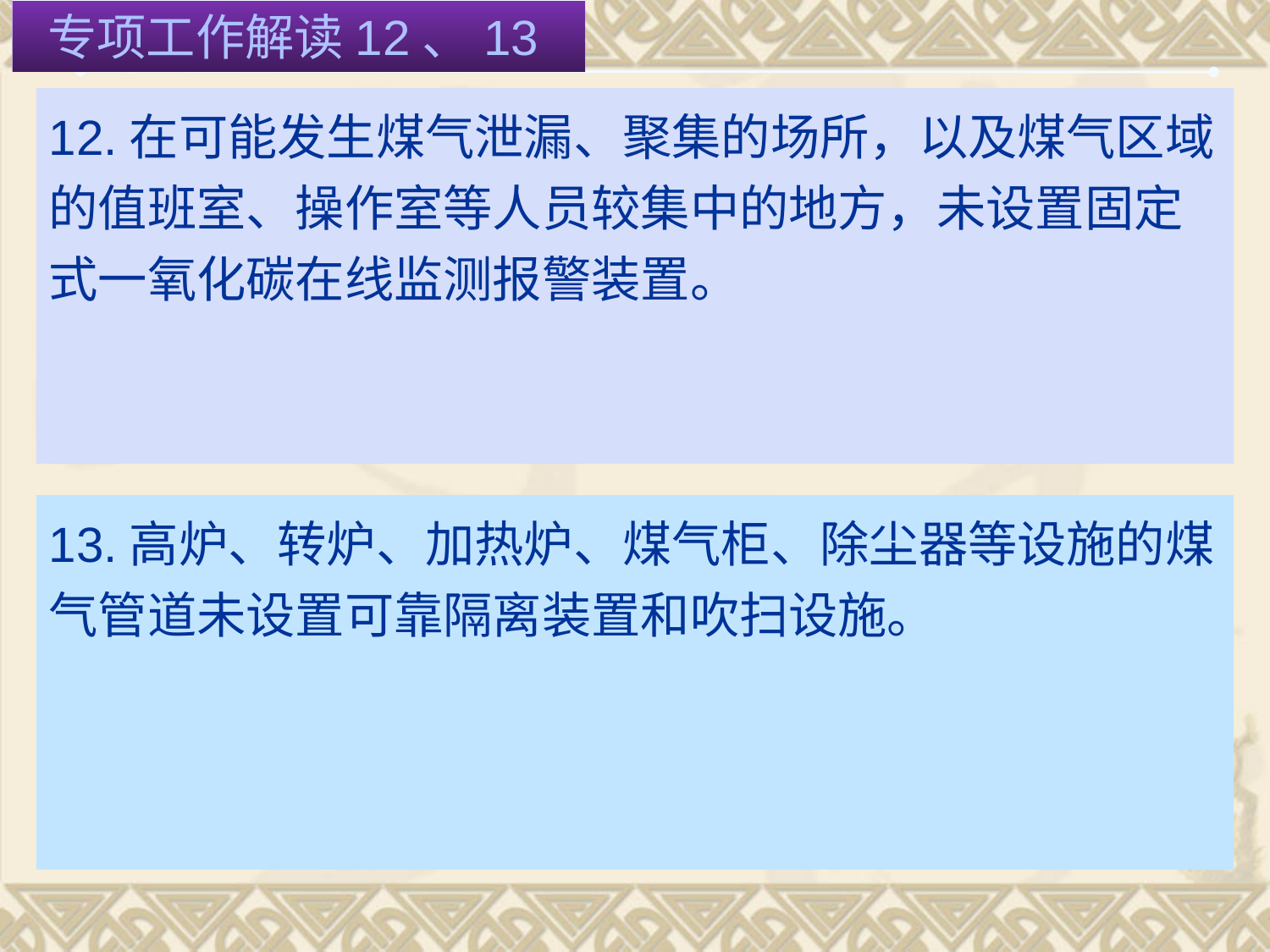

专项工作解读12、13
12.在可能发生煤气泄漏、聚集的场所，以及煤气区域的值班室、操作室等人员较集中的地方，未设置固定式一氧化碳在线监测报警装置。
13.高炉、转炉、加热炉、煤气柜、除尘器等设施的煤气管道未设置可靠隔离装置和吹扫设施。